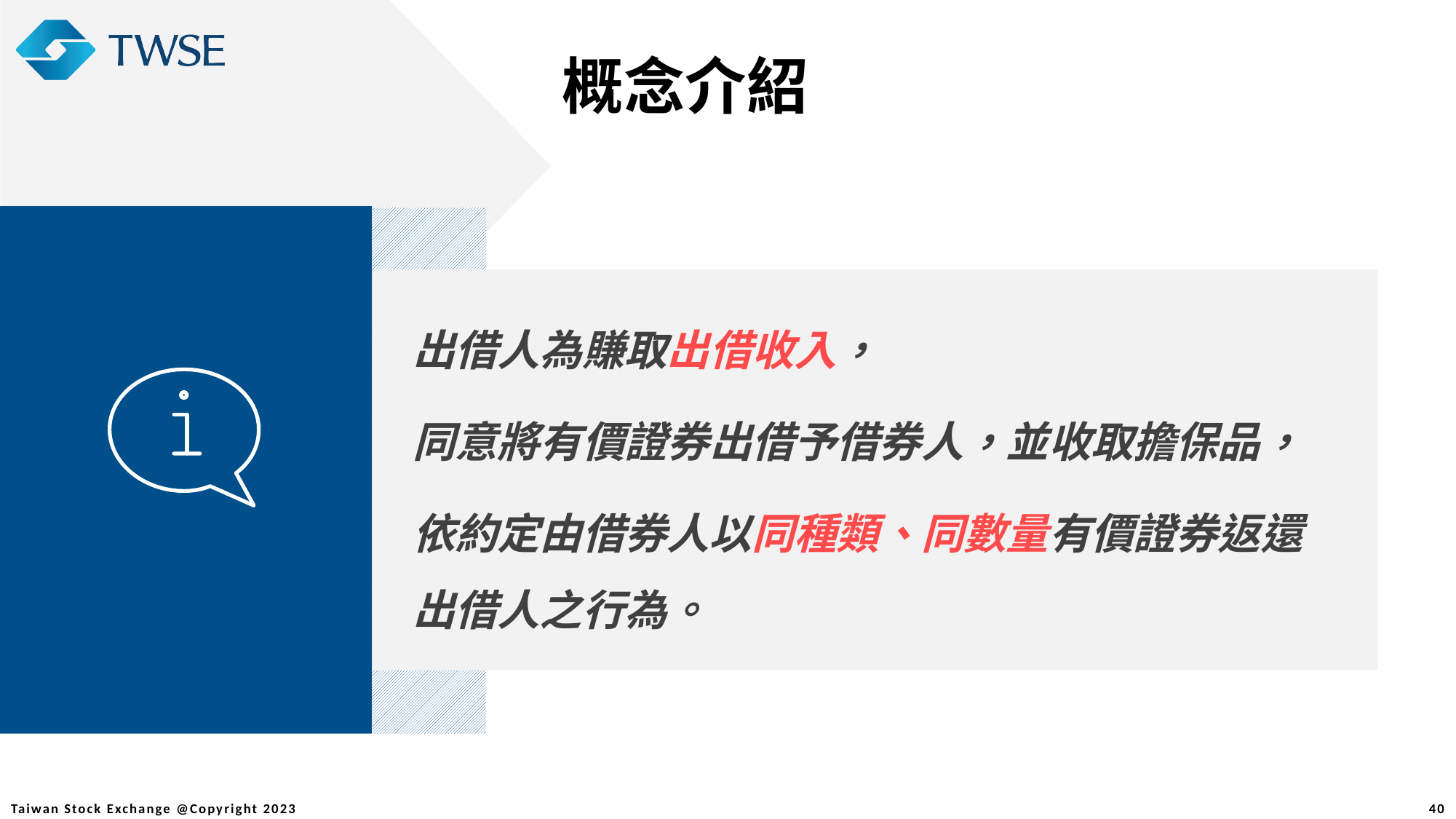

概念介紹

出借人為賺取出借收入，
同意將有價證券出借予借券人，並收取擔保品，
依約定由借券人以同種類、同數量有價證券返還出借人之行為。

40